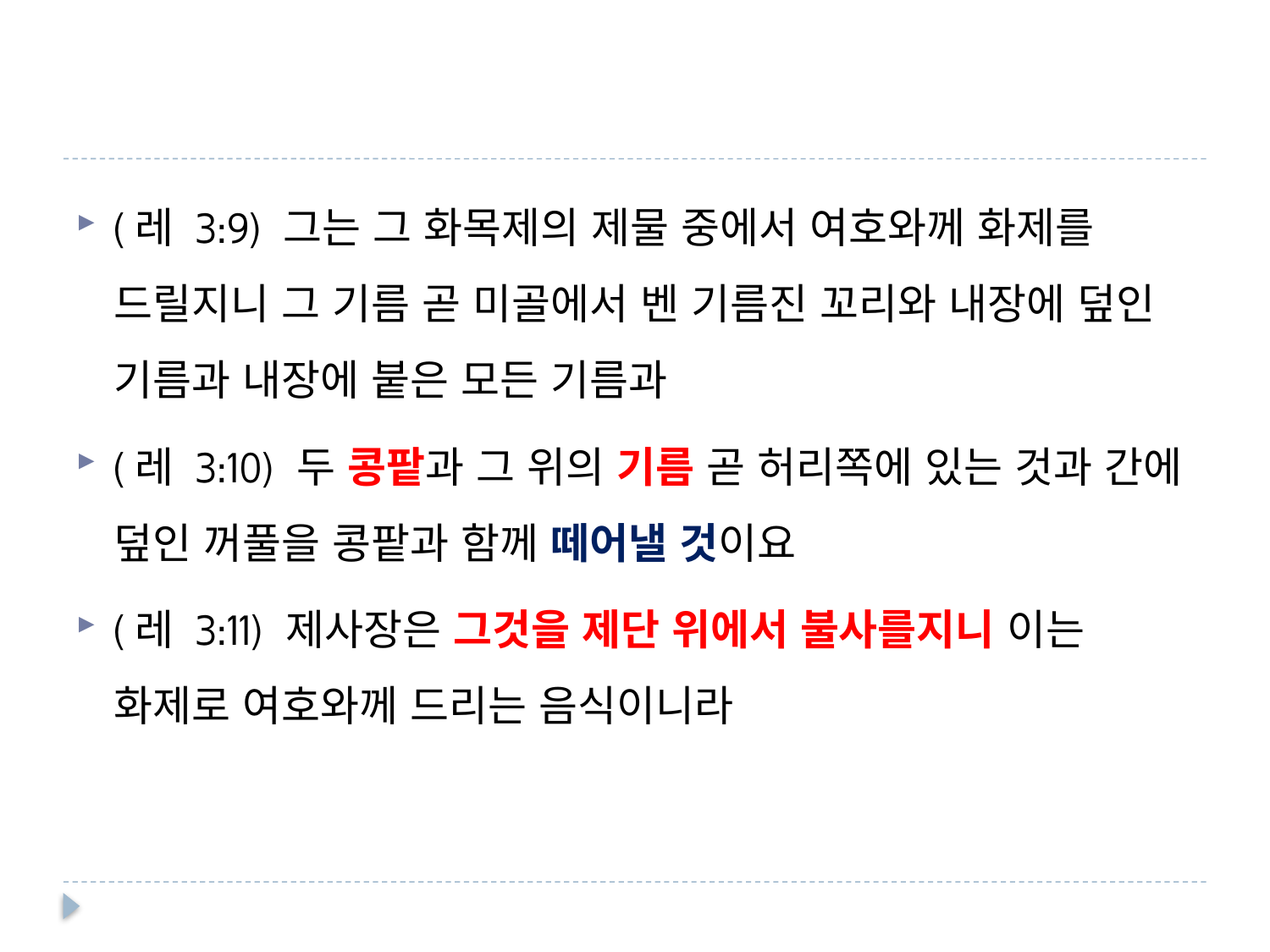

#
(레 3:9) 그는 그 화목제의 제물 중에서 여호와께 화제를 드릴지니 그 기름 곧 미골에서 벤 기름진 꼬리와 내장에 덮인 기름과 내장에 붙은 모든 기름과
(레 3:10) 두 콩팥과 그 위의 기름 곧 허리쪽에 있는 것과 간에 덮인 꺼풀을 콩팥과 함께 떼어낼 것이요
(레 3:11) 제사장은 그것을 제단 위에서 불사를지니 이는 화제로 여호와께 드리는 음식이니라